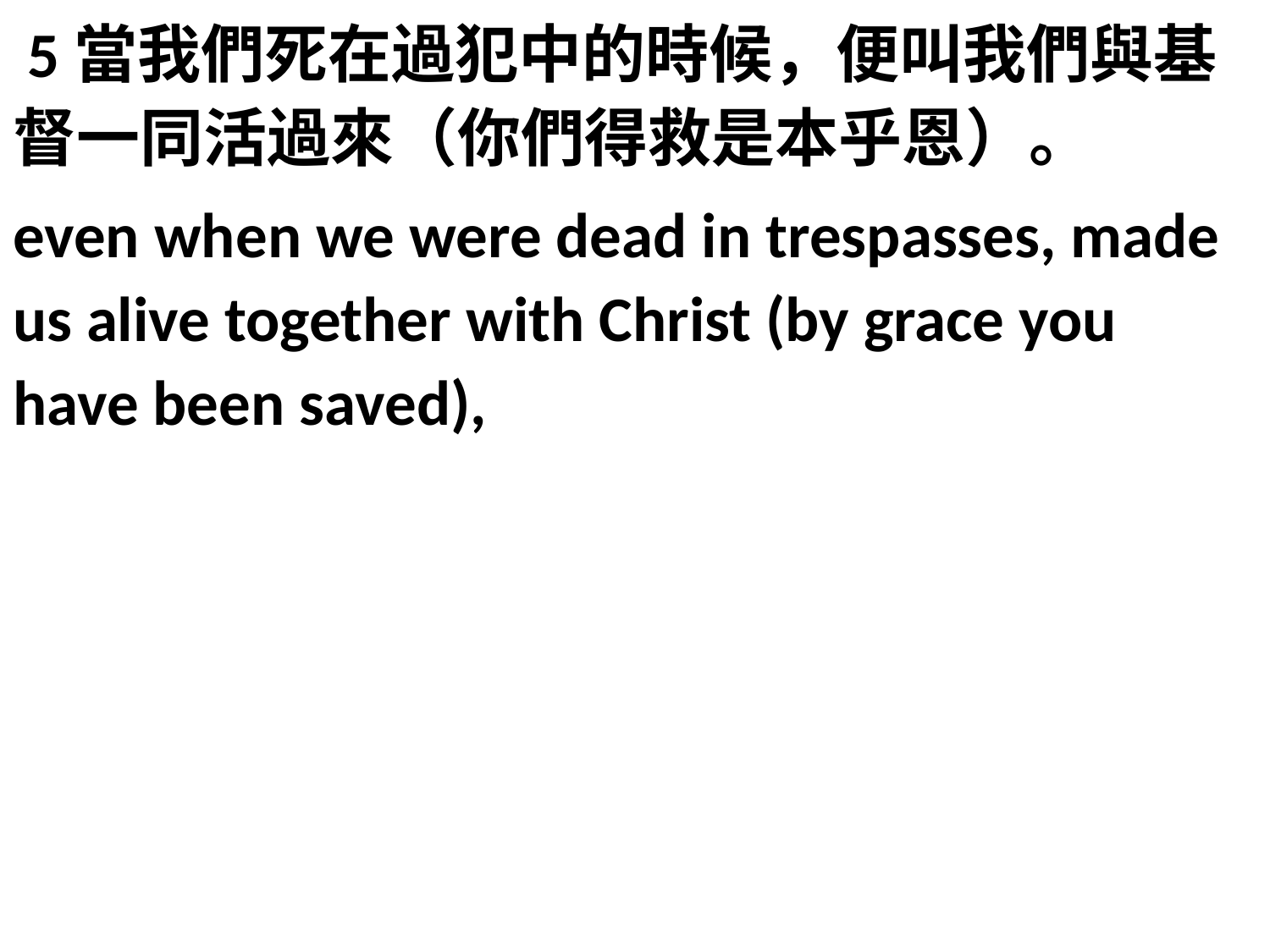

5當我們死在過犯中的時候，便叫我們與基督一同活過來（你們得救是本乎恩）。
even when we were dead in trespasses, made us alive together with Christ (by grace you have been saved),